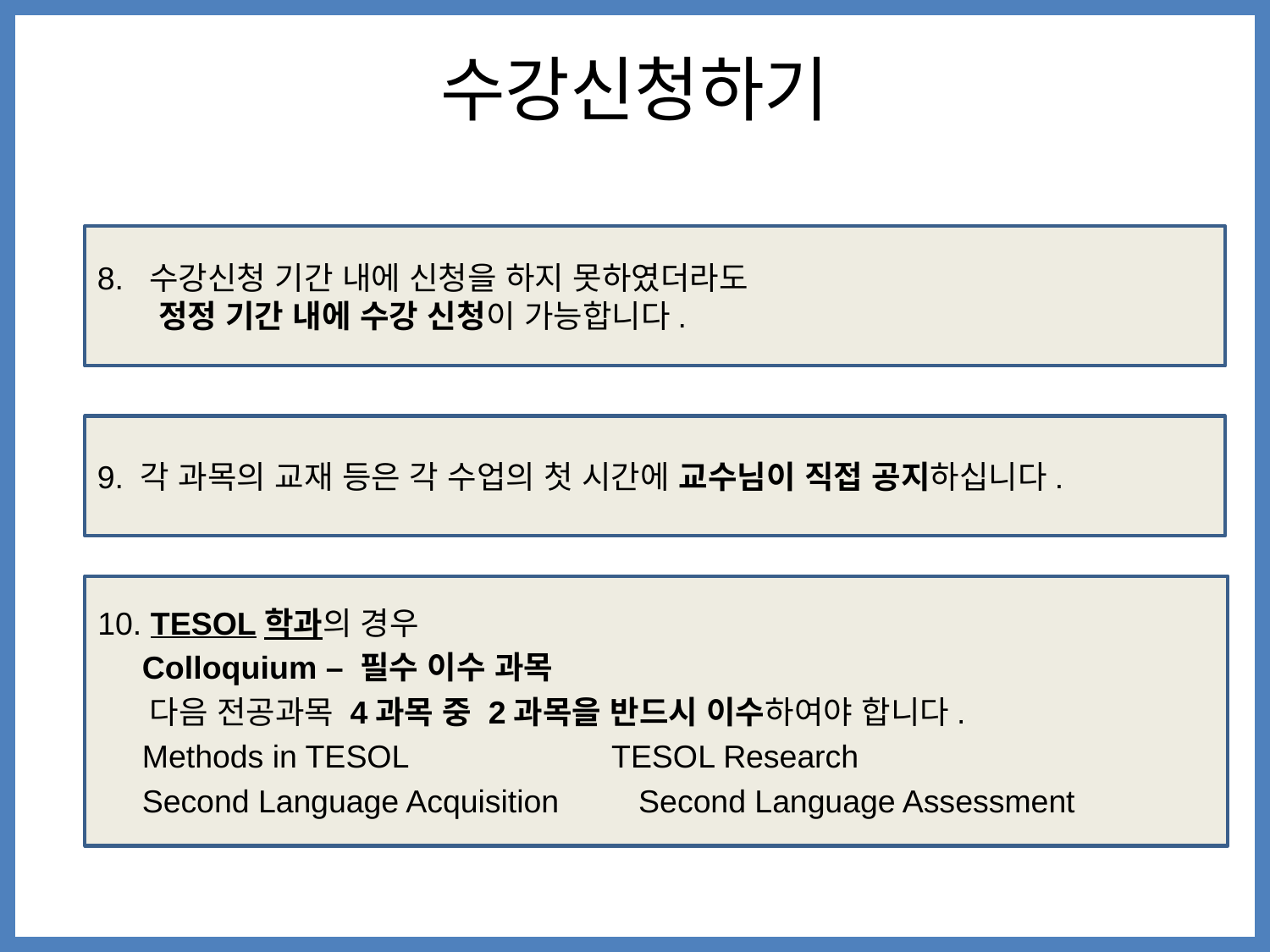

# 수강신청하기
8.  수강신청 기간 내에 신청을 하지 못하였더라도
      정정 기간 내에 수강 신청이 가능합니다.
9. 각 과목의 교재 등은 각 수업의 첫 시간에 교수님이 직접 공지하십니다.
10. TESOL학과의 경우
     Colloquium – 필수 이수 과목
     다음 전공과목 4과목 중 2과목을 반드시 이수하여야 합니다.
     Methods in TESOL                       TESOL Research
     Second Language Acquisition         Second Language Assessment